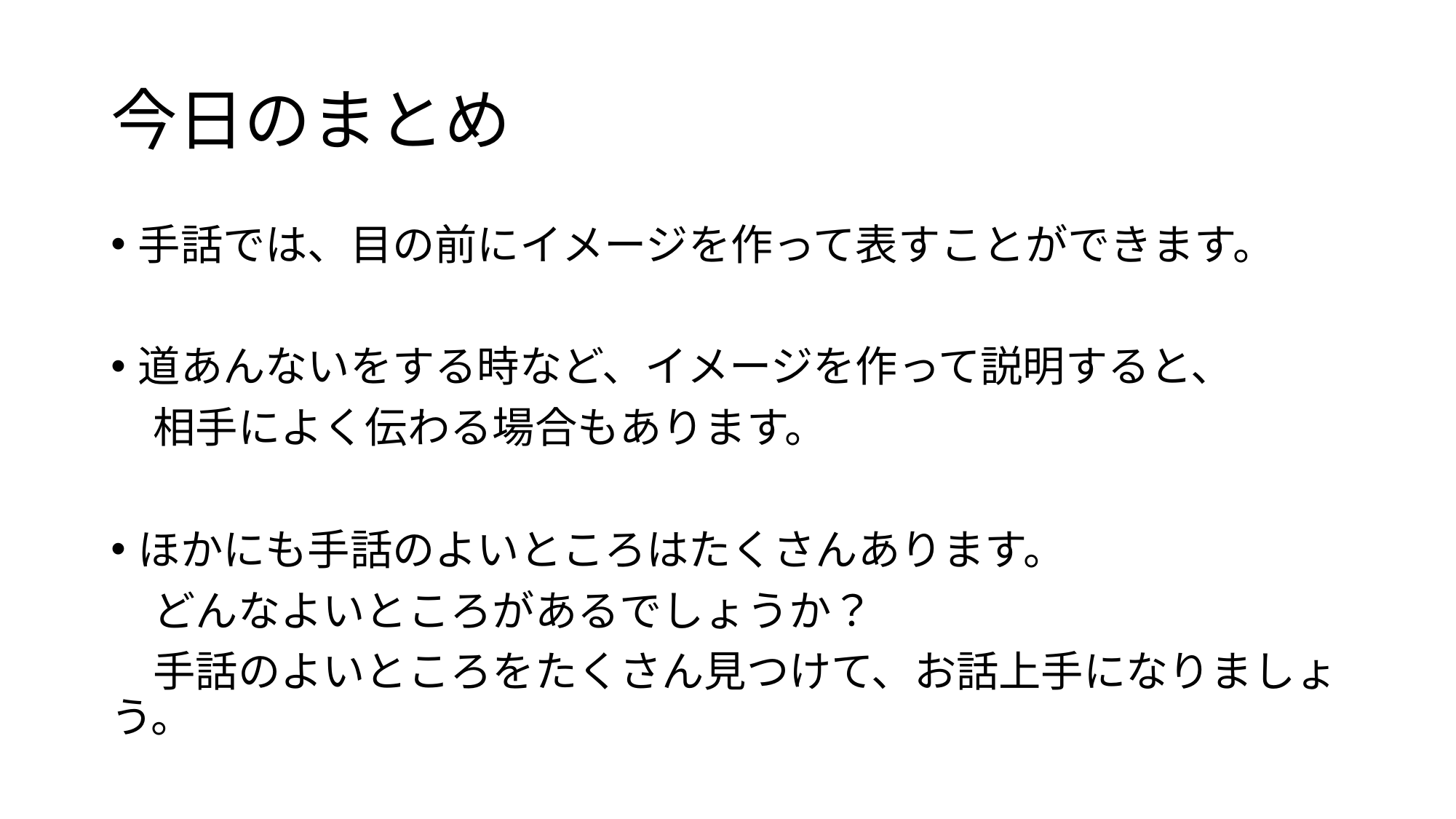

# 今日のまとめ
手話では、目の前にイメージを作って表すことができます。

道あんないをする時など、イメージを作って説明すると、
　相手によく伝わる場合もあります。

ほかにも手話のよいところはたくさんあります。
　どんなよいところがあるでしょうか？
　手話のよいところをたくさん見つけて、お話上手になりましょう。